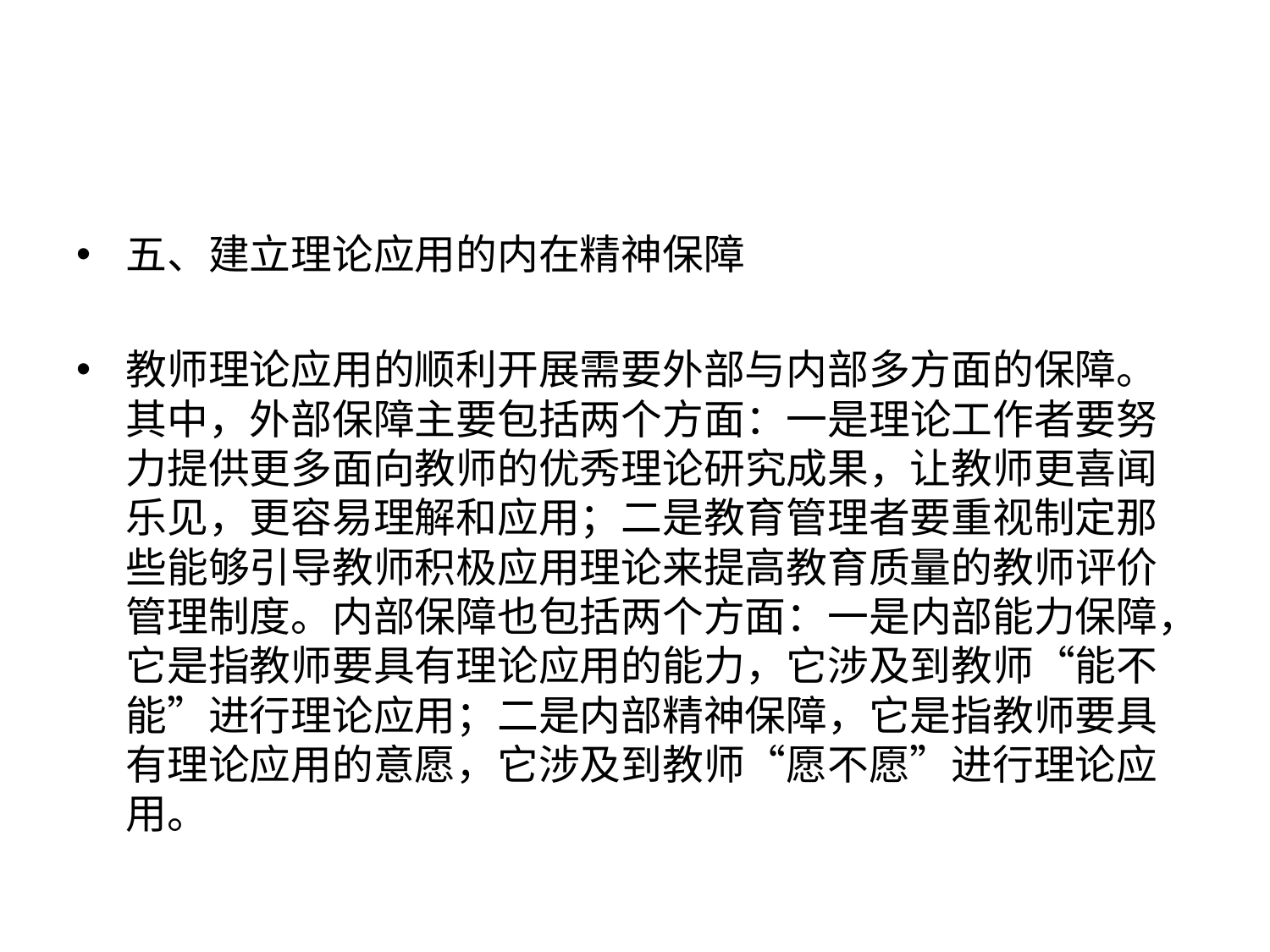

#
五、建立理论应用的内在精神保障

教师理论应用的顺利开展需要外部与内部多方面的保障。其中，外部保障主要包括两个方面：一是理论工作者要努力提供更多面向教师的优秀理论研究成果，让教师更喜闻乐见，更容易理解和应用；二是教育管理者要重视制定那些能够引导教师积极应用理论来提高教育质量的教师评价管理制度。内部保障也包括两个方面：一是内部能力保障，它是指教师要具有理论应用的能力，它涉及到教师“能不能”进行理论应用；二是内部精神保障，它是指教师要具有理论应用的意愿，它涉及到教师“愿不愿”进行理论应用。